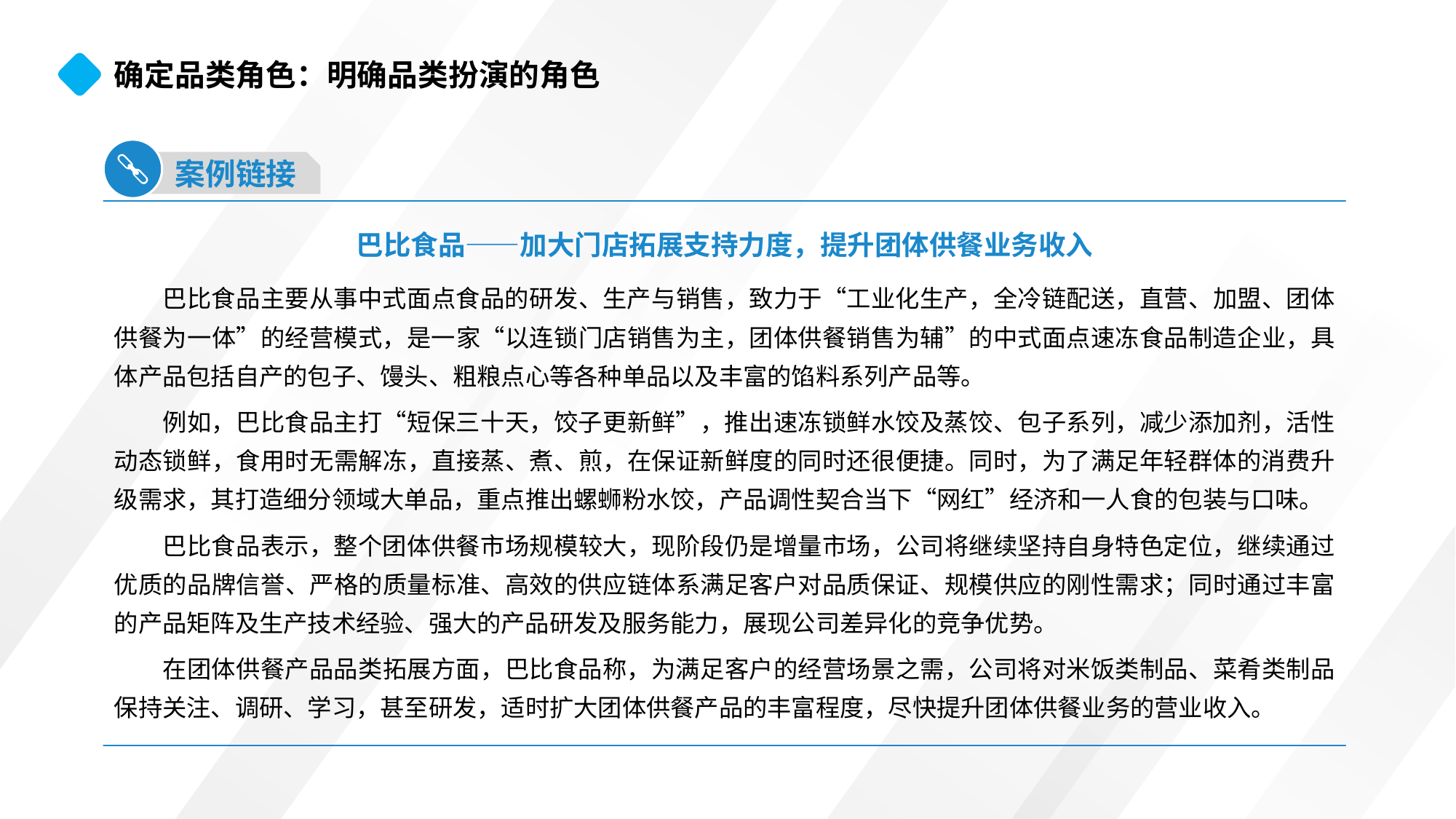

确定品类角色：明确品类扮演的角色

案例链接

巴比食品——加大门店拓展支持力度，提升团体供餐业务收入
巴比食品主要从事中式面点食品的研发、生产与销售，致力于“工业化生产，全冷链配送，直营、加盟、团体供餐为一体”的经营模式，是一家“以连锁门店销售为主，团体供餐销售为辅”的中式面点速冻食品制造企业，具体产品包括自产的包子、馒头、粗粮点心等各种单品以及丰富的馅料系列产品等。
例如，巴比食品主打“短保三十天，饺子更新鲜”，推出速冻锁鲜水饺及蒸饺、包子系列，减少添加剂，活性动态锁鲜，食用时无需解冻，直接蒸、煮、煎，在保证新鲜度的同时还很便捷。同时，为了满足年轻群体的消费升级需求，其打造细分领域大单品，重点推出螺蛳粉水饺，产品调性契合当下“网红”经济和一人食的包装与口味。
巴比食品表示，整个团体供餐市场规模较大，现阶段仍是增量市场，公司将继续坚持自身特色定位，继续通过优质的品牌信誉、严格的质量标准、高效的供应链体系满足客户对品质保证、规模供应的刚性需求；同时通过丰富的产品矩阵及生产技术经验、强大的产品研发及服务能力，展现公司差异化的竞争优势。
在团体供餐产品品类拓展方面，巴比食品称，为满足客户的经营场景之需，公司将对米饭类制品、菜肴类制品保持关注、调研、学习，甚至研发，适时扩大团体供餐产品的丰富程度，尽快提升团体供餐业务的营业收入。